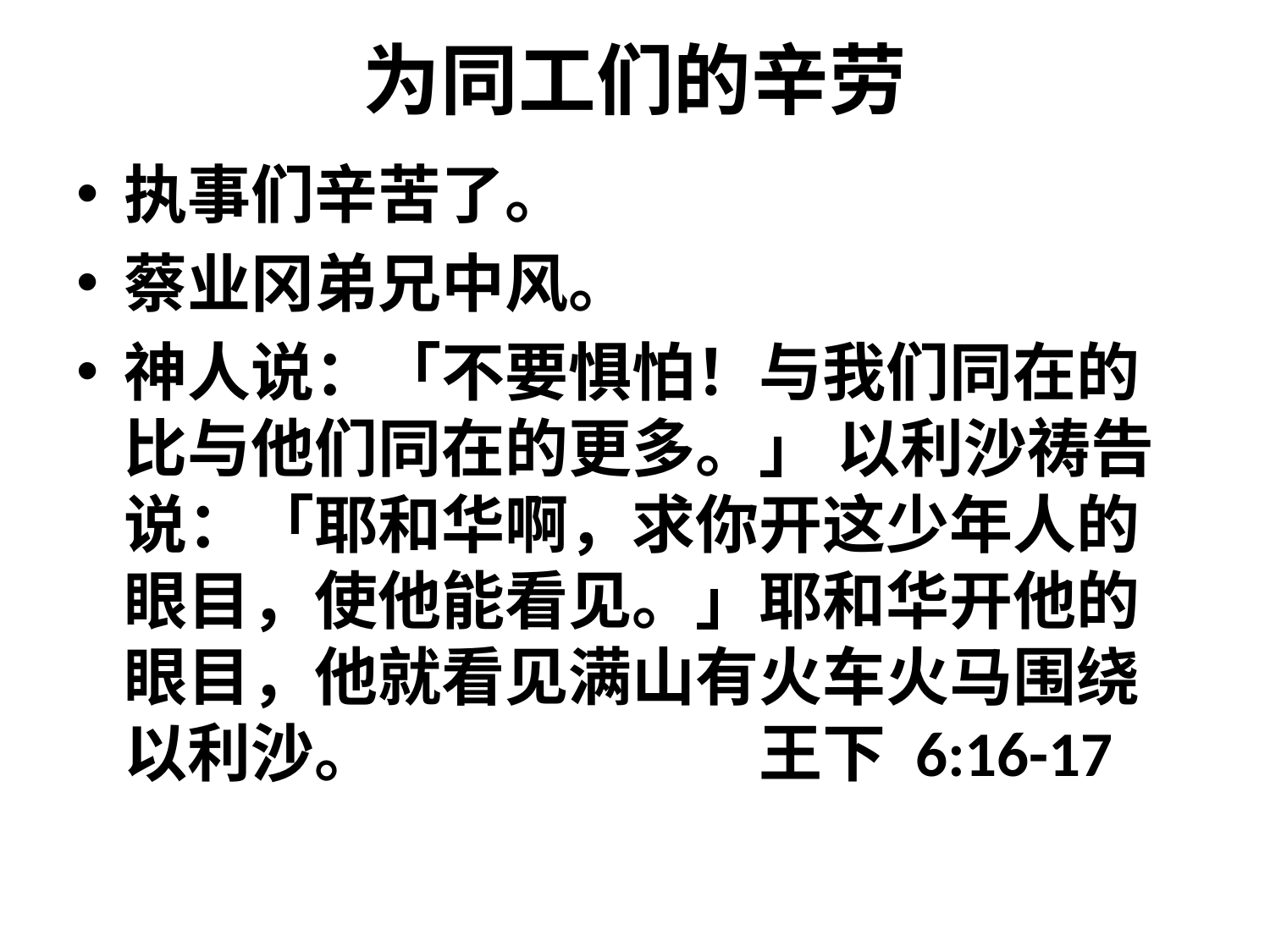

# 为同工们的辛劳
执事们辛苦了。
蔡业冈弟兄中风。
神人说：「不要惧怕！与我们同在的比与他们同在的更多。」 以利沙祷告说：「耶和华啊，求你开这少年人的眼目，使他能看见。」耶和华开他的眼目，他就看见满山有火车火马围绕以利沙。 			王下 6:16-17